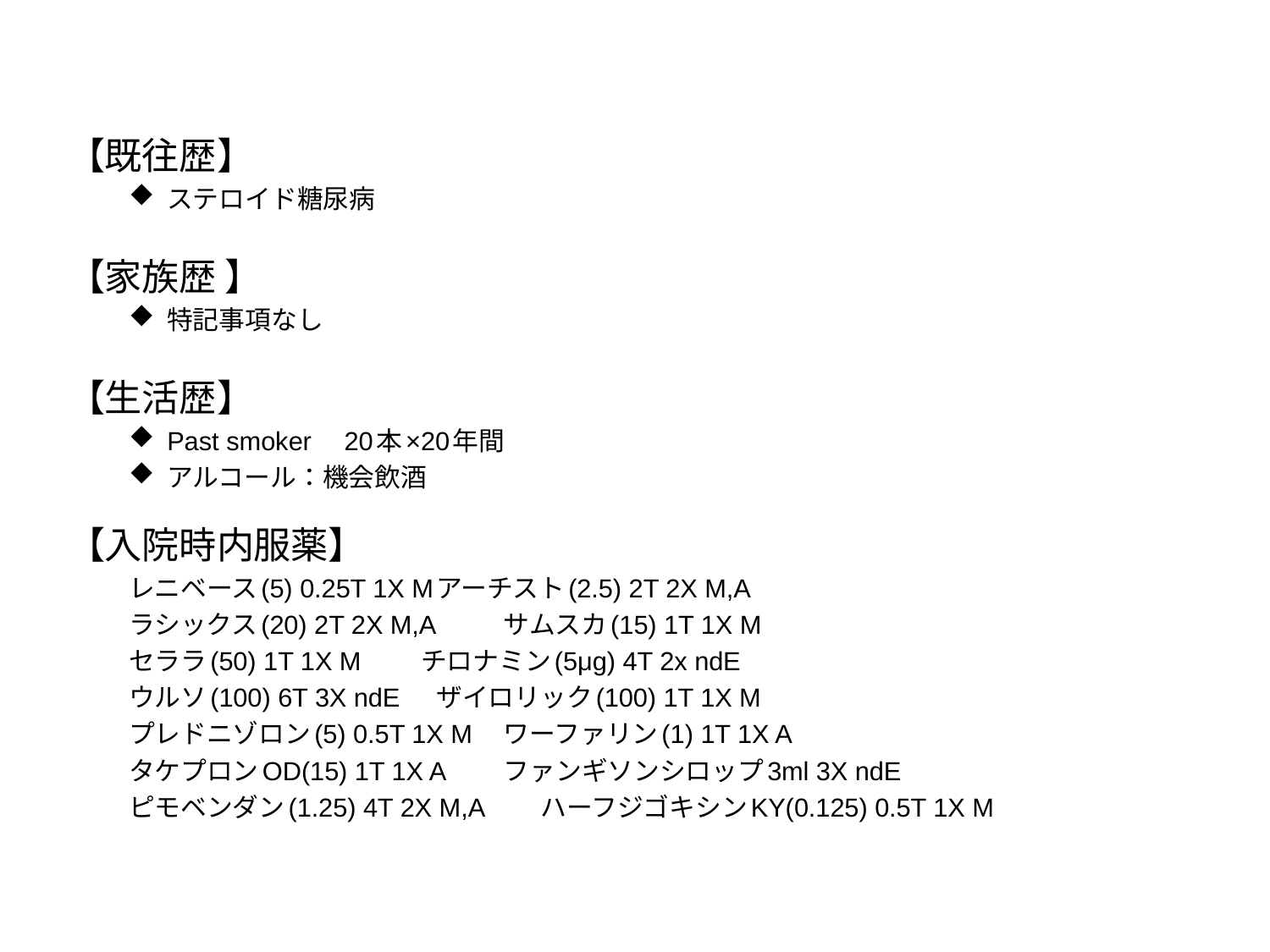

【既往歴】
ステロイド糖尿病

【家族歴 】
特記事項なし

【生活歴】
Past smoker　20本×20年間
アルコール：機会飲酒

【入院時内服薬】
レニベース(5) 0.25T 1X M		アーチスト(2.5) 2T 2X M,A
ラシックス(20) 2T 2X M,A		サムスカ(15) 1T 1X M
セララ(50) 1T 1X M			　　チロナミン(5μg) 4T 2x ndE
ウルソ(100) 6T 3X ndE			ザイロリック(100) 1T 1X M
プレドニゾロン(5) 0.5T 1X M		ワーファリン(1) 1T 1X A
タケプロンOD(15) 1T 1X A　		ファンギソンシロップ3ml 3X ndE
ピモベンダン(1.25) 4T 2X M,A　　ハーフジゴキシンKY(0.125) 0.5T 1X M